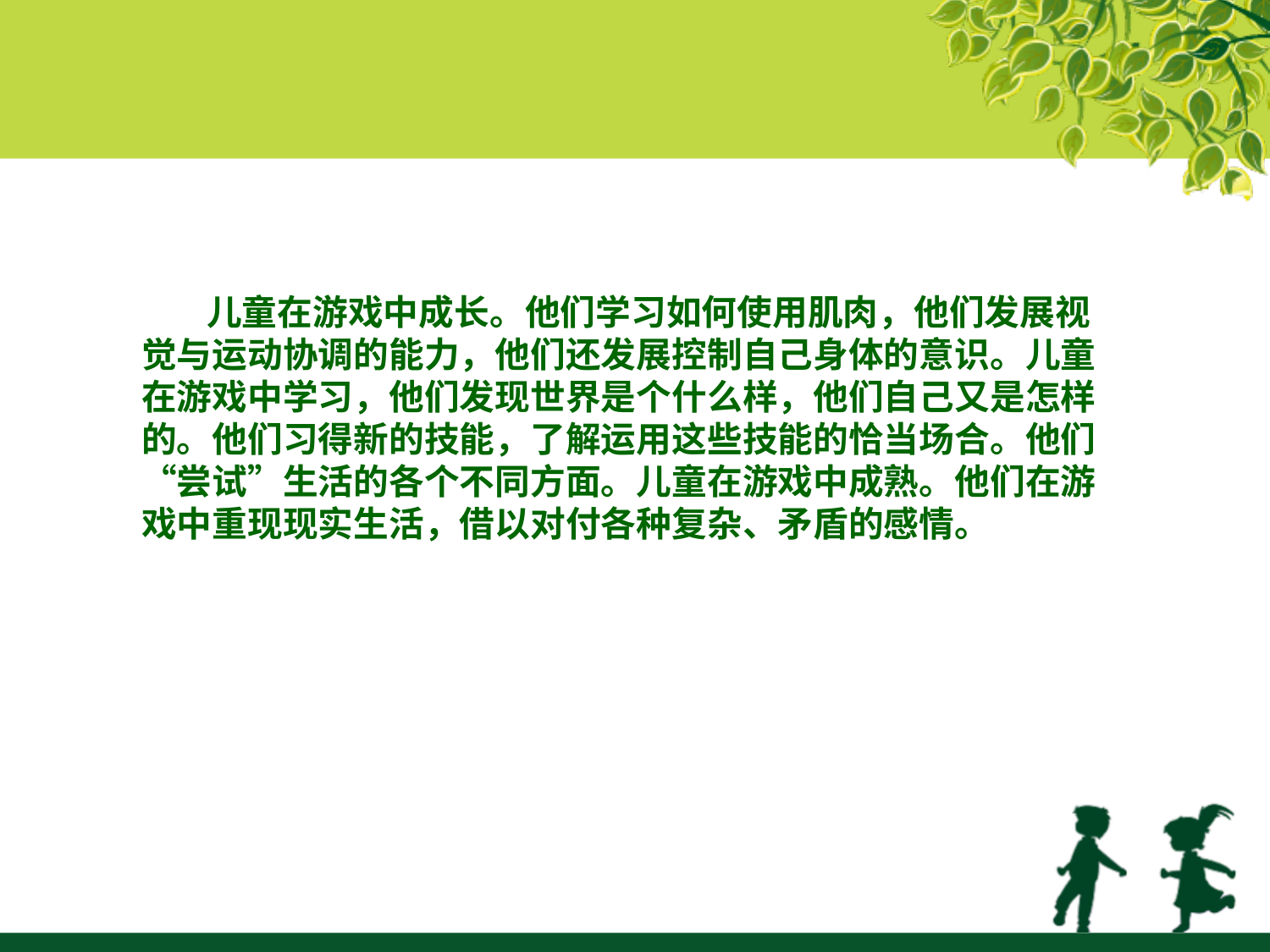

#

             儿童在游戏中成长。他们学习如何使用肌肉，他们发展视觉与运动协调的能力，他们还发展控制自己身体的意识。儿童在游戏中学习，他们发现世界是个什么样，他们自己又是怎样的。他们习得新的技能，了解运用这些技能的恰当场合。他们“尝试”生活的各个不同方面。儿童在游戏中成熟。他们在游戏中重现现实生活，借以对付各种复杂、矛盾的感情。